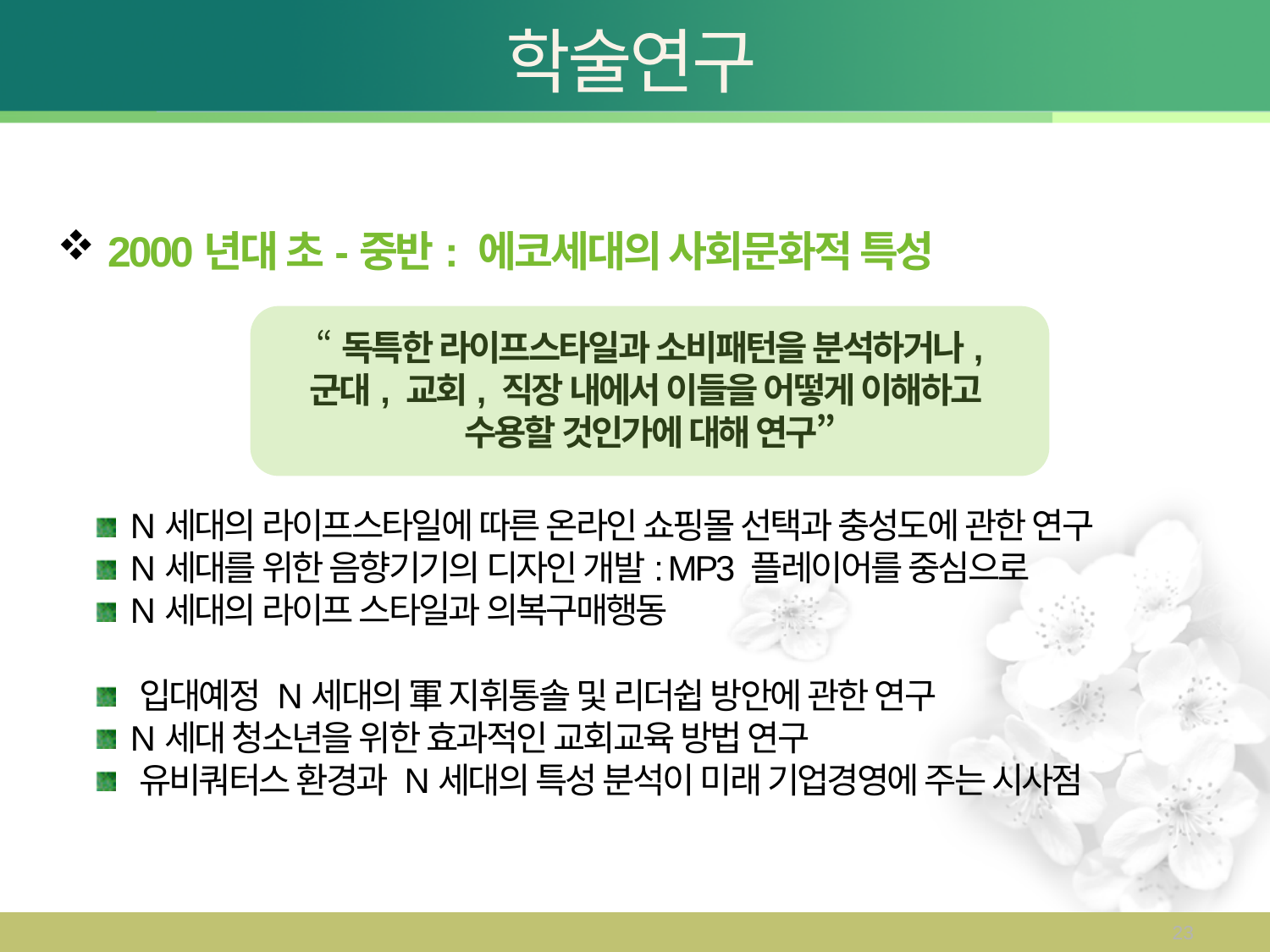

# 학술연구
 2000년대 초-중반: 에코세대의 사회문화적 특성
“독특한 라이프스타일과 소비패턴을 분석하거나,
군대, 교회, 직장 내에서 이들을 어떻게 이해하고
수용할 것인가에 대해 연구”

 N세대의 라이프스타일에 따른 온라인 쇼핑몰 선택과 충성도에 관한 연구
 N세대를 위한 음향기기의 디자인 개발: MP3 플레이어를 중심으로
 N세대의 라이프 스타일과 의복구매행동
 입대예정 N세대의 軍 지휘통솔 및 리더쉽 방안에 관한 연구
 N세대 청소년을 위한 효과적인 교회교육 방법 연구
 유비쿼터스 환경과 N세대의 특성 분석이 미래 기업경영에 주는 시사점

23